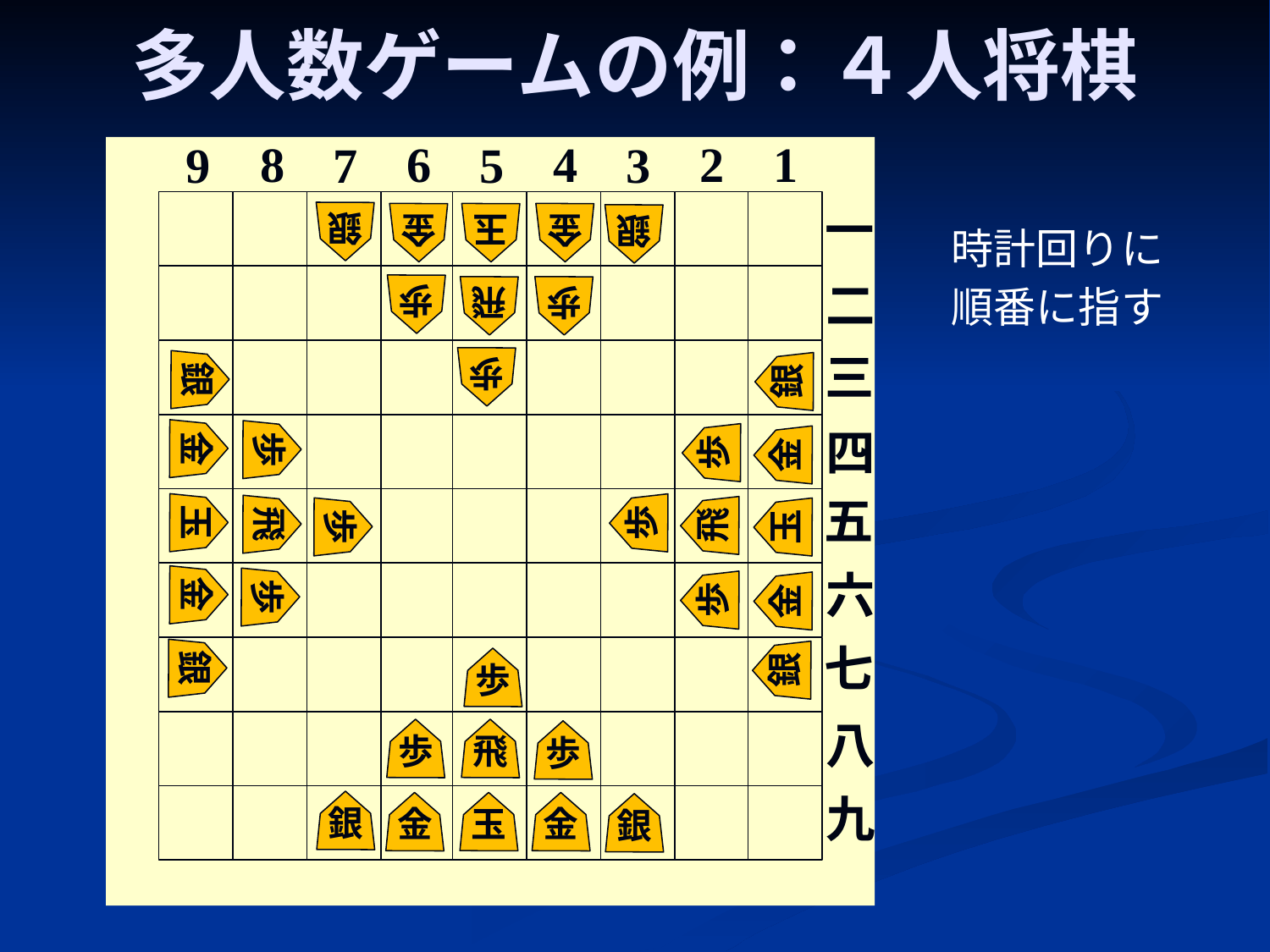

# 多人数ゲームの例：４人将棋
6
2
1
8
4
7
3
9
5

一

二
三

四
五

六

七

八

九

歩
歩
飛
歩
銀
玉
金
金
銀
時計回りに
順番に指す
歩
歩
飛
歩
銀
玉
金
金
銀
歩
歩
飛
歩
銀
玉
金
金
銀
歩
歩
飛
歩
銀
玉
金
金
銀